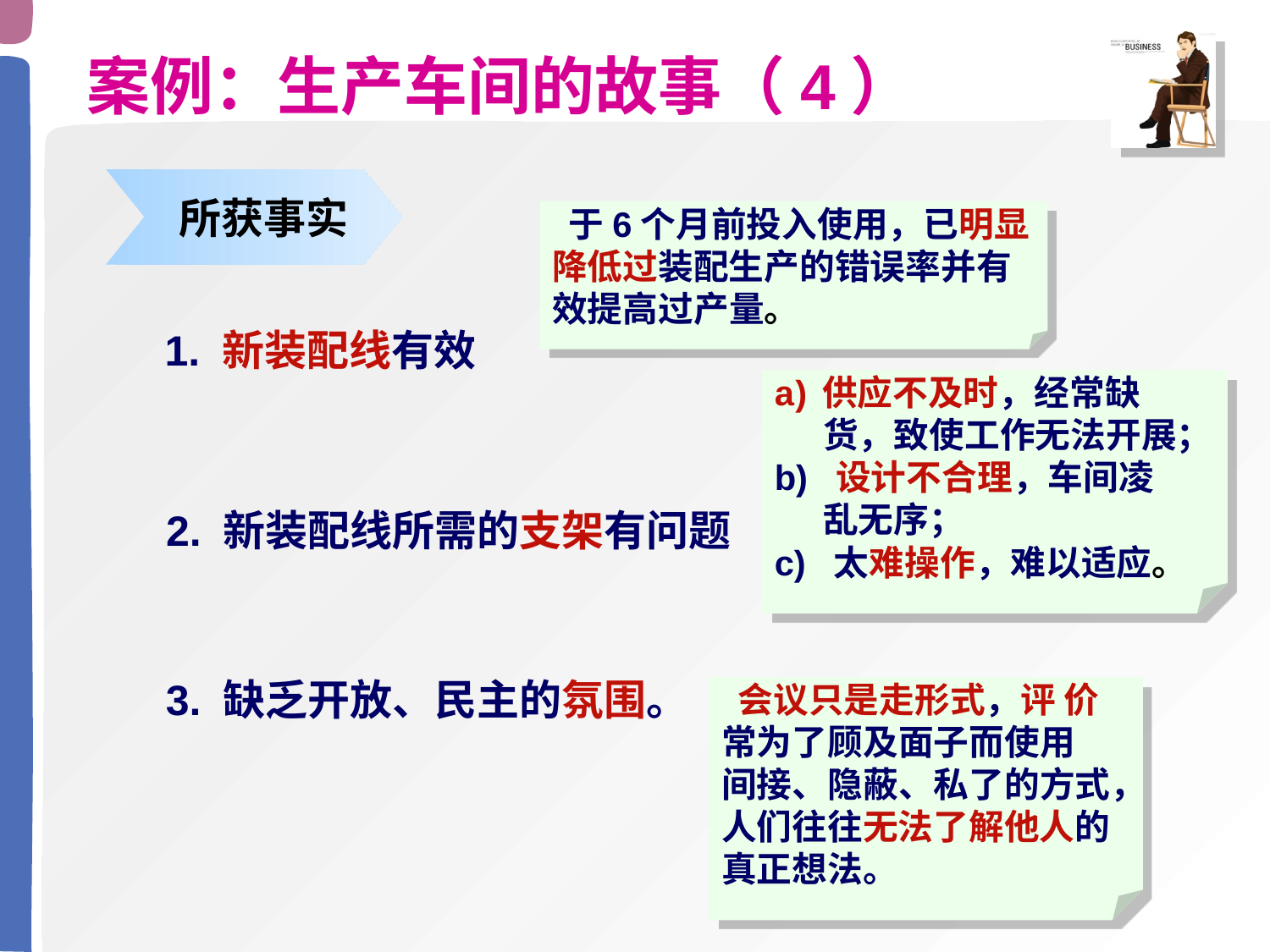

案例：生产车间的故事（4）
   所获事实
 于6个月前投入使用，已明显
降低过装配生产的错误率并有
效提高过产量。
1. 新装配线有效
供应不及时，经常缺
     货，致使工作无法开展；
b)  设计不合理，车间凌
     乱无序；
c)  太难操作，难以适应。
2. 新装配线所需的支架有问题
3. 缺乏开放、民主的氛围。
 会议只是走形式，评 价
常为了顾及面子而使用
间接、隐蔽、私了的方式，
人们往往无法了解他人的
真正想法。